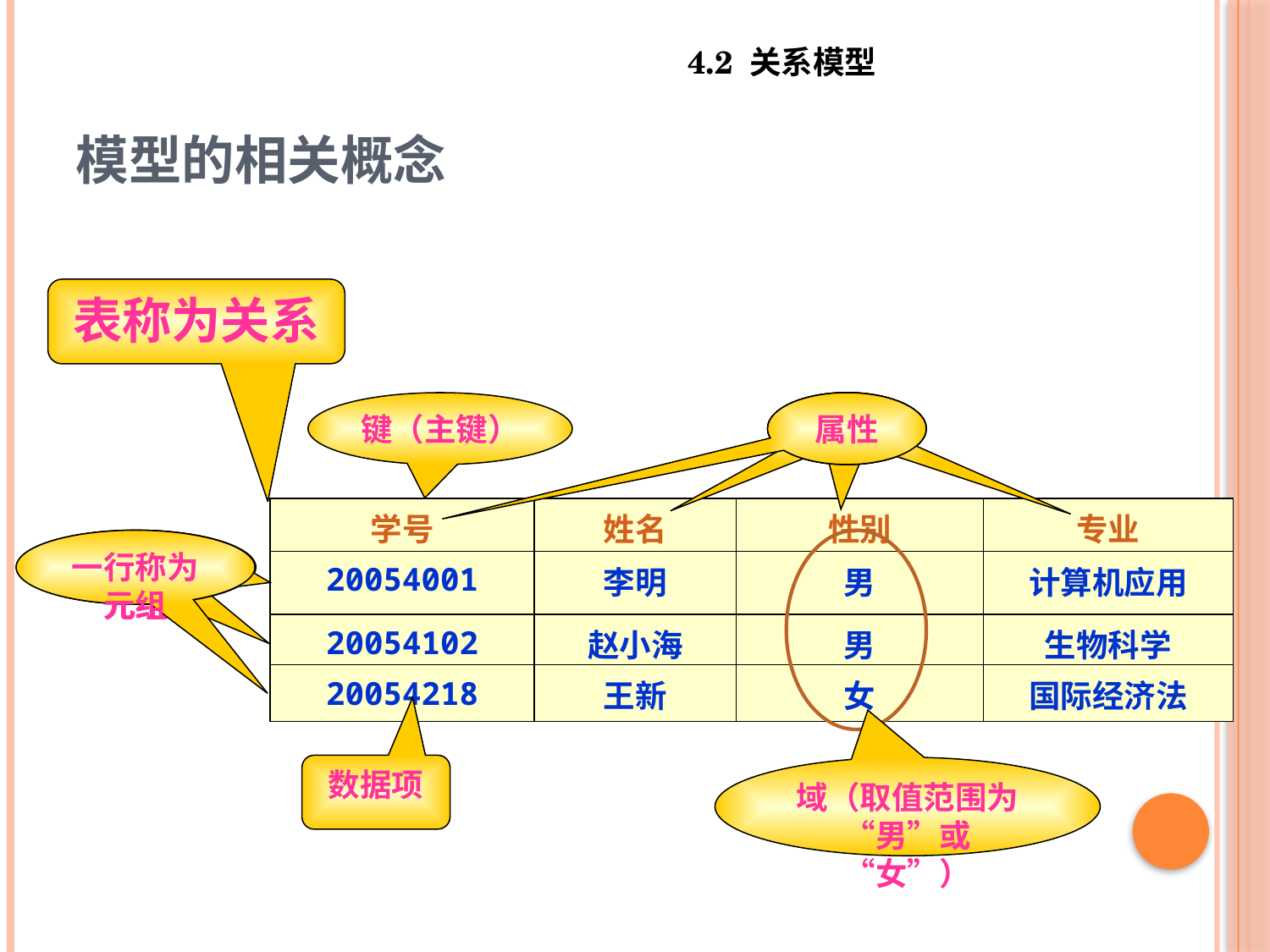

4.2 关系模型
# 模型的相关概念
表称为关系
键（主键）
属性
属性
属性
属性
| 学号 | 姓名 | 性别 | 专业 |
| --- | --- | --- | --- |
| 20054001 | 李明 | 男 | 计算机应用 |
| 20054102 | 赵小海 | 男 | 生物科学 |
| 20054218 | 王新 | 女 | 国际经济法 |
一行称为元组

一行称为元组
一行称为元组
数据项
域（取值范围为“男”或“女”）